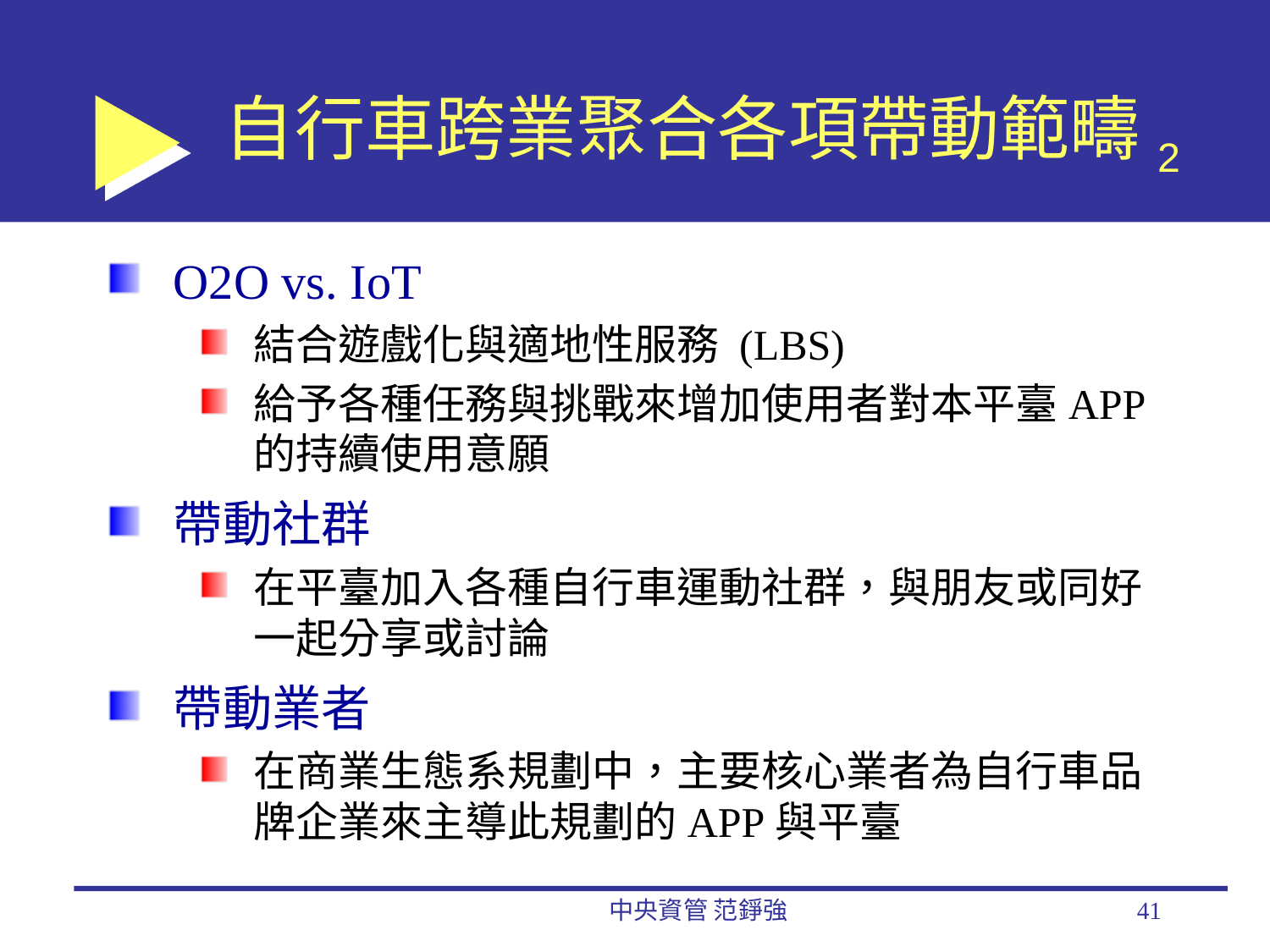

# 自行車跨業聚合各項帶動範疇2
O2O vs. IoT
結合遊戲化與適地性服務 (LBS)
給予各種任務與挑戰來增加使用者對本平臺APP的持續使用意願
帶動社群
在平臺加入各種自行車運動社群，與朋友或同好一起分享或討論
帶動業者
在商業生態系規劃中，主要核心業者為自行車品牌企業來主導此規劃的APP與平臺
中央資管 范錚強
41